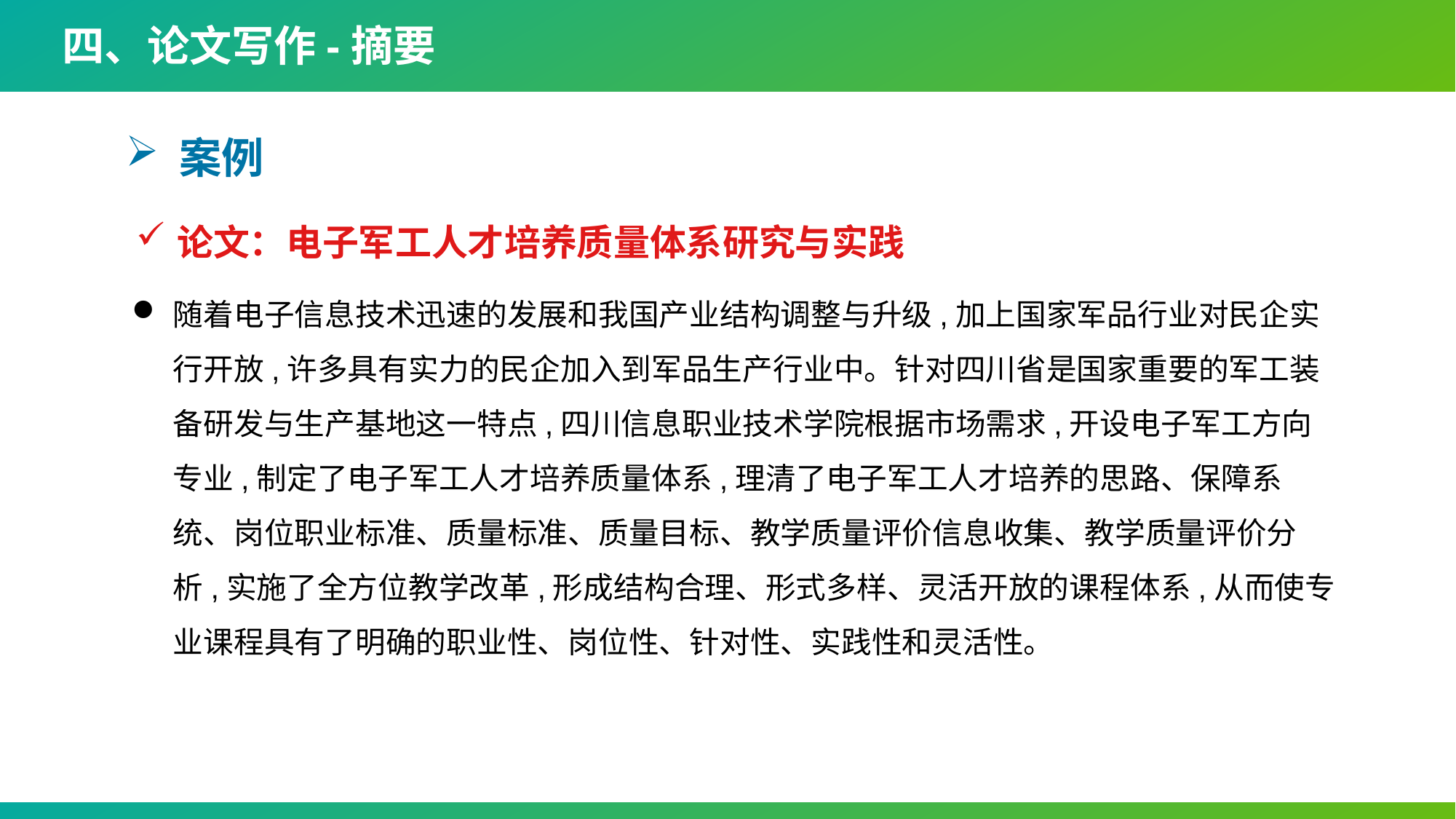

四、论文写作-摘要
 案例
论文：电子军工人才培养质量体系研究与实践
随着电子信息技术迅速的发展和我国产业结构调整与升级,加上国家军品行业对民企实行开放,许多具有实力的民企加入到军品生产行业中。针对四川省是国家重要的军工装备研发与生产基地这一特点,四川信息职业技术学院根据市场需求,开设电子军工方向专业,制定了电子军工人才培养质量体系,理清了电子军工人才培养的思路、保障系统、岗位职业标准、质量标准、质量目标、教学质量评价信息收集、教学质量评价分析,实施了全方位教学改革,形成结构合理、形式多样、灵活开放的课程体系,从而使专业课程具有了明确的职业性、岗位性、针对性、实践性和灵活性。